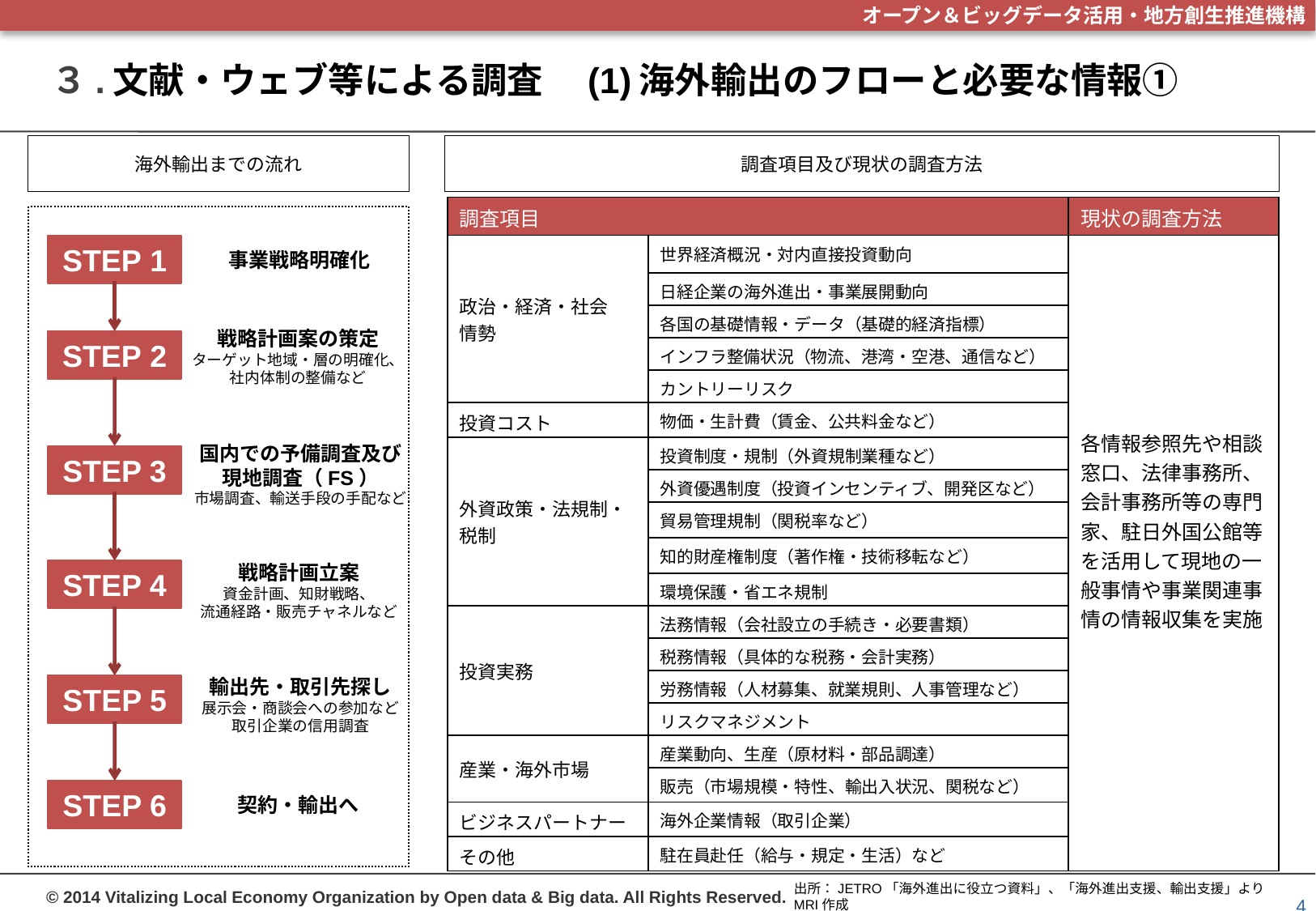

# ３.文献・ウェブ等による調査　(1)海外輸出のフローと必要な情報①
海外輸出までの流れ
調査項目及び現状の調査方法
| 調査項目 |  | 現状の調査方法 |
| --- | --- | --- |
| 政治・経済・社会 情勢 | 世界経済概況・対内直接投資動向 | 各情報参照先や相談窓口、法律事務所、会計事務所等の専門家、駐日外国公館等を活用して現地の一般事情や事業関連事情の情報収集を実施 |
|  | 日経企業の海外進出・事業展開動向 |  |
|  | 各国の基礎情報・データ（基礎的経済指標） |  |
|  | インフラ整備状況（物流、港湾・空港、通信など） |  |
|  | カントリーリスク |  |
| 投資コスト | 物価・生計費（賃金、公共料金など） |  |
| 外資政策・法規制・税制 | 投資制度・規制（外資規制業種など） |  |
|  | 外資優遇制度（投資インセンティブ、開発区など） |  |
|  | 貿易管理規制（関税率など） |  |
|  | 知的財産権制度（著作権・技術移転など） |  |
|  | 環境保護・省エネ規制 |  |
| 投資実務 | 法務情報（会社設立の手続き・必要書類） |  |
|  | 税務情報（具体的な税務・会計実務） |  |
|  | 労務情報（人材募集、就業規則、人事管理など） |  |
|  | リスクマネジメント |  |
| 産業・海外市場 | 産業動向、生産（原材料・部品調達） |  |
|  | 販売（市場規模・特性、輸出入状況、関税など） |  |
| ビジネスパートナー | 海外企業情報（取引企業） |  |
| その他 | 駐在員赴任（給与・規定・生活）など |  |

STEP 1
事業戦略明確化
STEP 2
戦略計画案の策定
ターゲット地域・層の明確化、
社内体制の整備など
STEP 3
国内での予備調査及び
現地調査（FS）
市場調査、輸送手段の手配など
STEP 4
戦略計画立案
資金計画、知財戦略、
流通経路・販売チャネルなど
STEP 5
輸出先・取引先探し
展示会・商談会への参加など
取引企業の信用調査
契約・輸出へ
STEP 6
出所：JETRO「海外進出に役立つ資料」、「海外進出支援、輸出支援」よりMRI作成
4